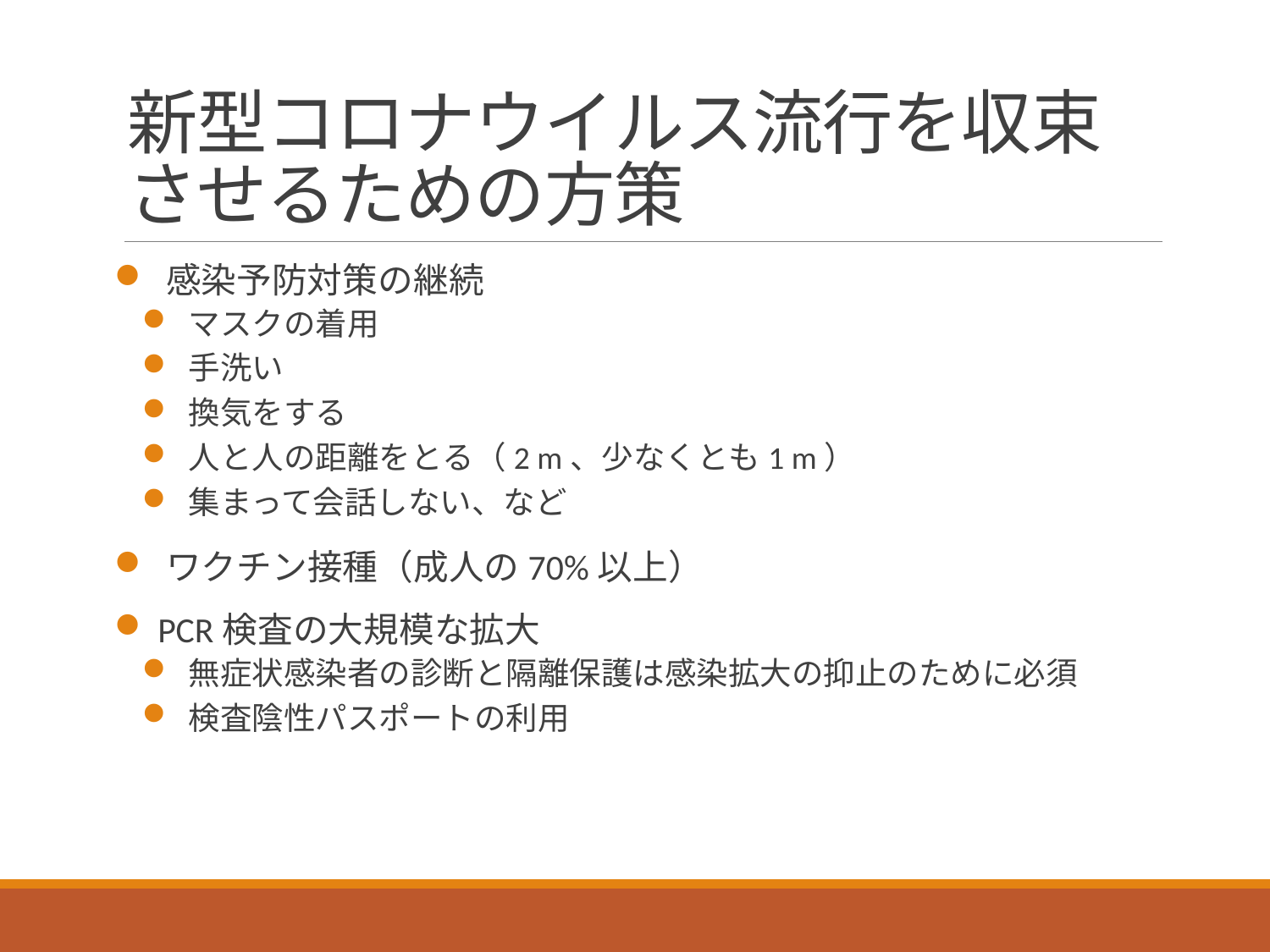

# 新型コロナウイルス流行を収束させるための方策
 感染予防対策の継続
 マスクの着用
 手洗い
 換気をする
 人と人の距離をとる（2 m、少なくとも1 m）
 集まって会話しない、など
 ワクチン接種（成人の70%以上）
 PCR検査の大規模な拡大
 無症状感染者の診断と隔離保護は感染拡大の抑止のために必須
 検査陰性パスポートの利用